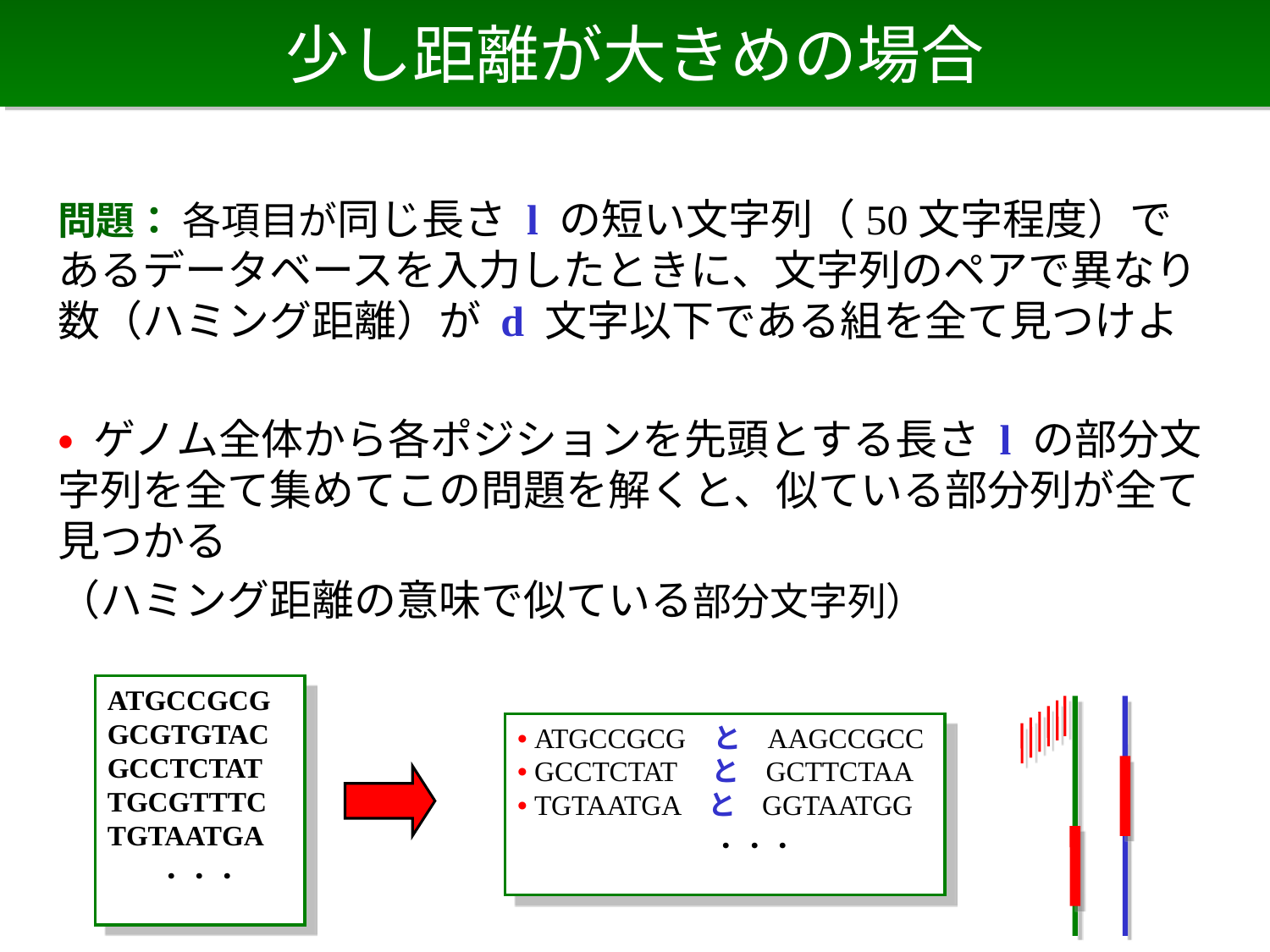

# 少し距離が大きめの場合
問題： 各項目が同じ長さ l の短い文字列（50文字程度）であるデータベースを入力したときに、文字列のペアで異なり数（ハミング距離）が d 文字以下である組を全て見つけよ

• ゲノム全体から各ポジションを先頭とする長さ l の部分文字列を全て集めてこの問題を解くと、似ている部分列が全て見つかる
（ハミング距離の意味で似ている部分文字列）

ATGCCGCG
GCGTGTAC
GCCTCTAT
TGCGTTTC
TGTAATGA
　　．．．

• ATGCCGCG   と   AAGCCGCC
• GCCTCTAT    と   GCTTCTAA
• TGTAATGA   と   GGTAATGG
　　　　              ．．．